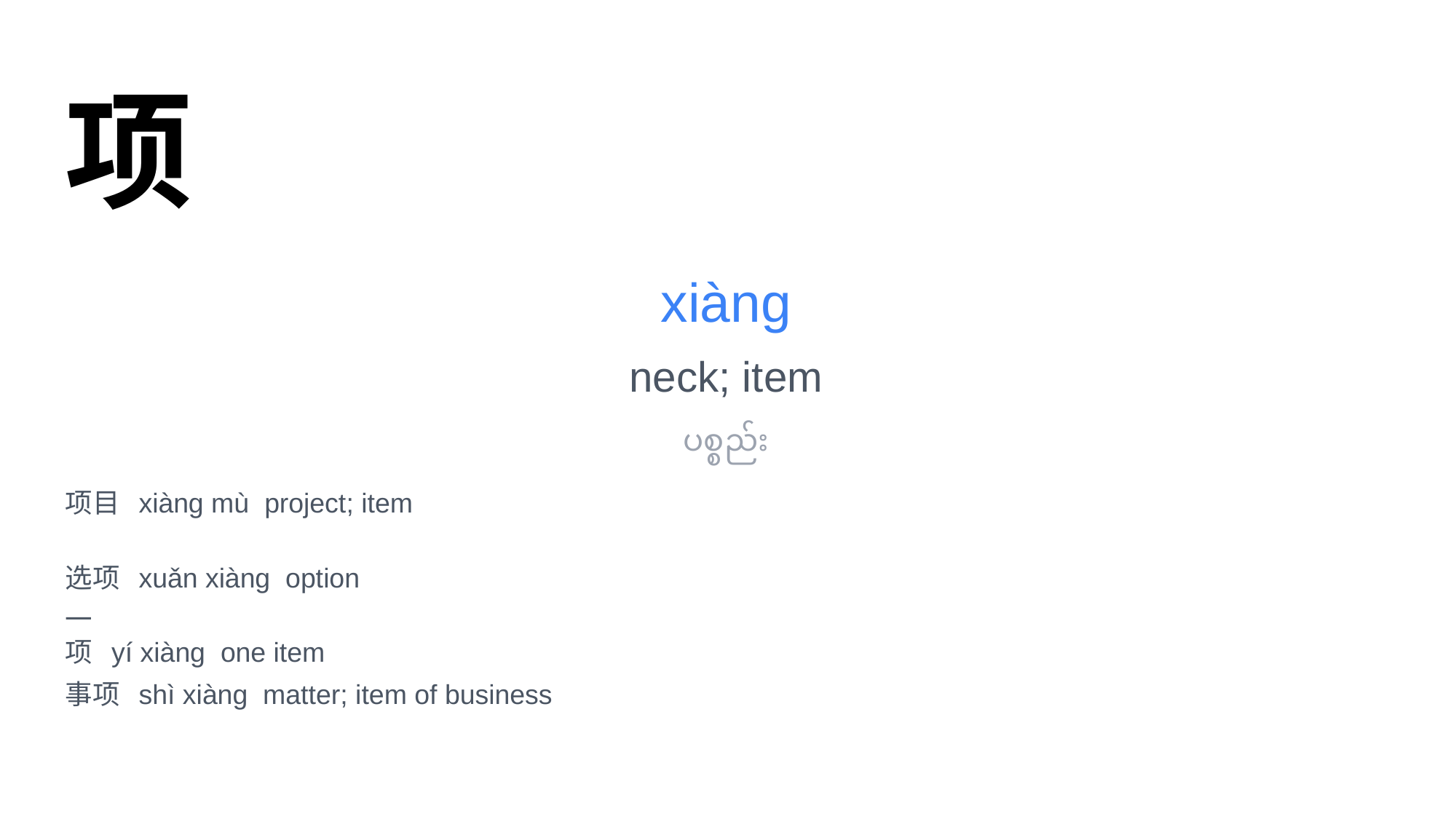

项
xiàng
neck; item
ပစ္စည်း
项目  xiàng mù  project; item
选项  xuǎn xiàng  option
一
项  yí xiàng  one item
事项  shì xiàng  matter; item of business